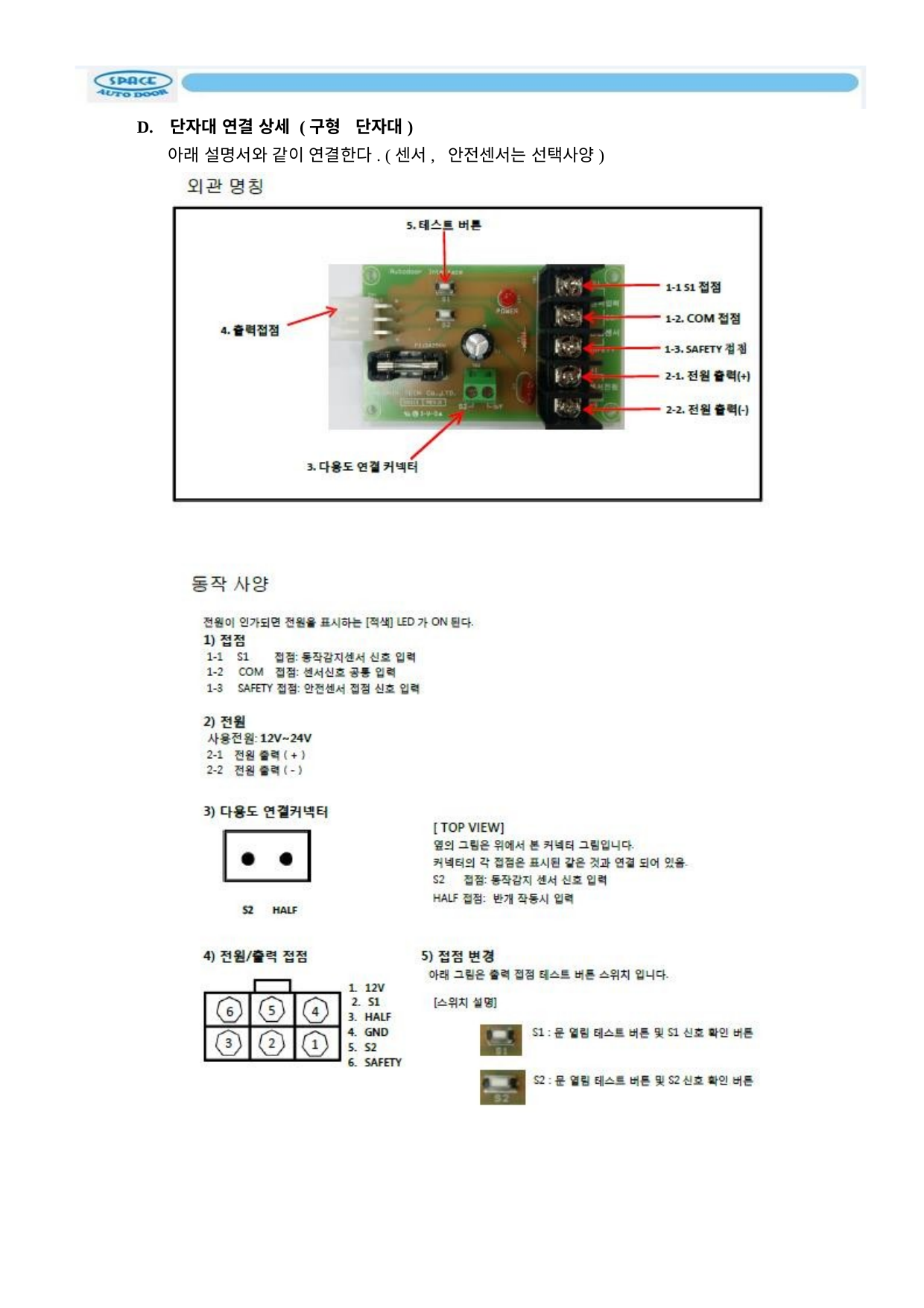

D.   단자대 연결 상세 (구형  단자대)
아래 설명서와 같이 연결한다. (센서,  안전센서는 선택사양)